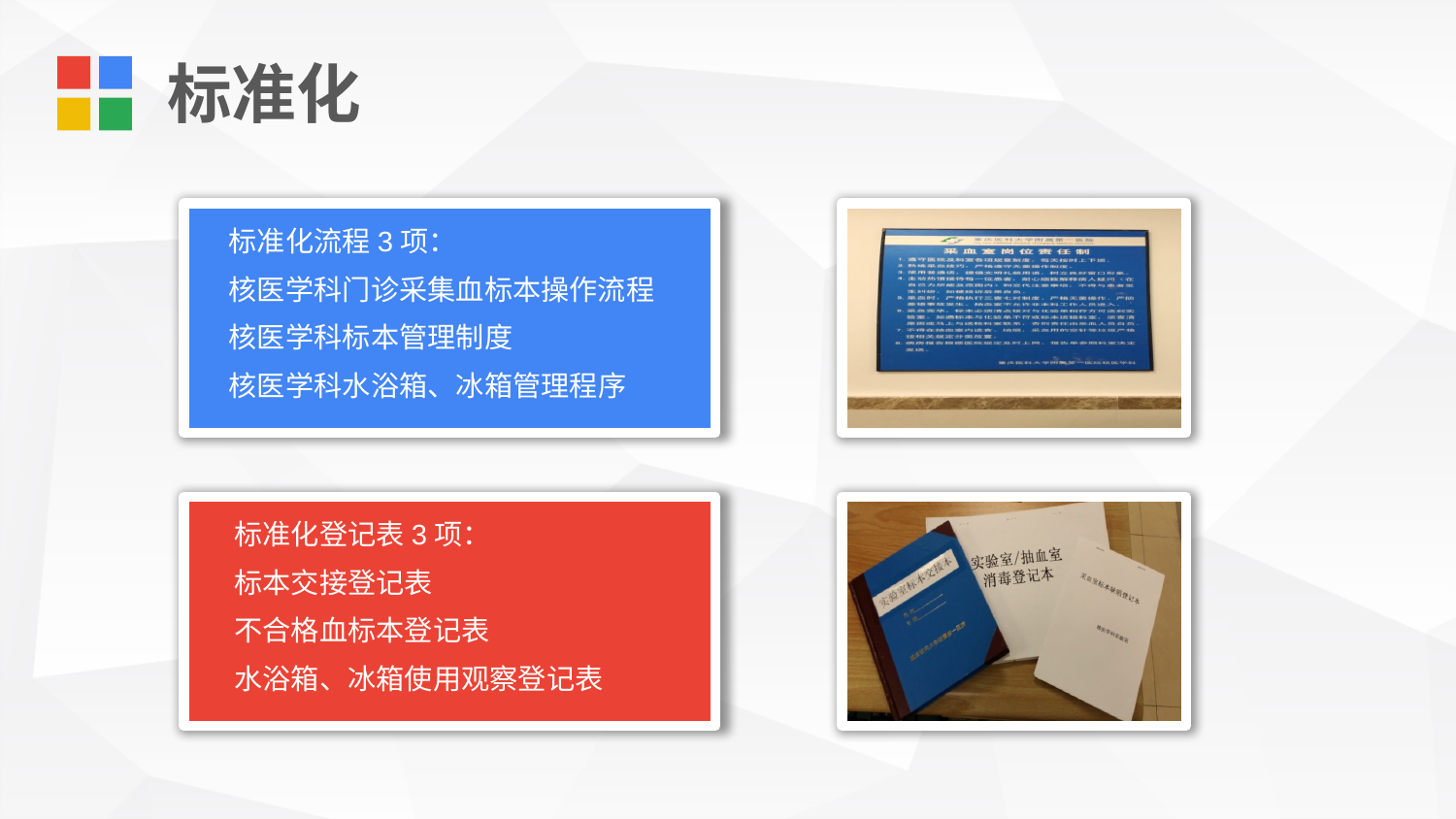

标准化

标准化流程3项：
核医学科门诊采集血标本操作流程
核医学科标本管理制度
核医学科水浴箱、冰箱管理程序

标准化登记表3项：
标本交接登记表
不合格血标本登记表
水浴箱、冰箱使用观察登记表